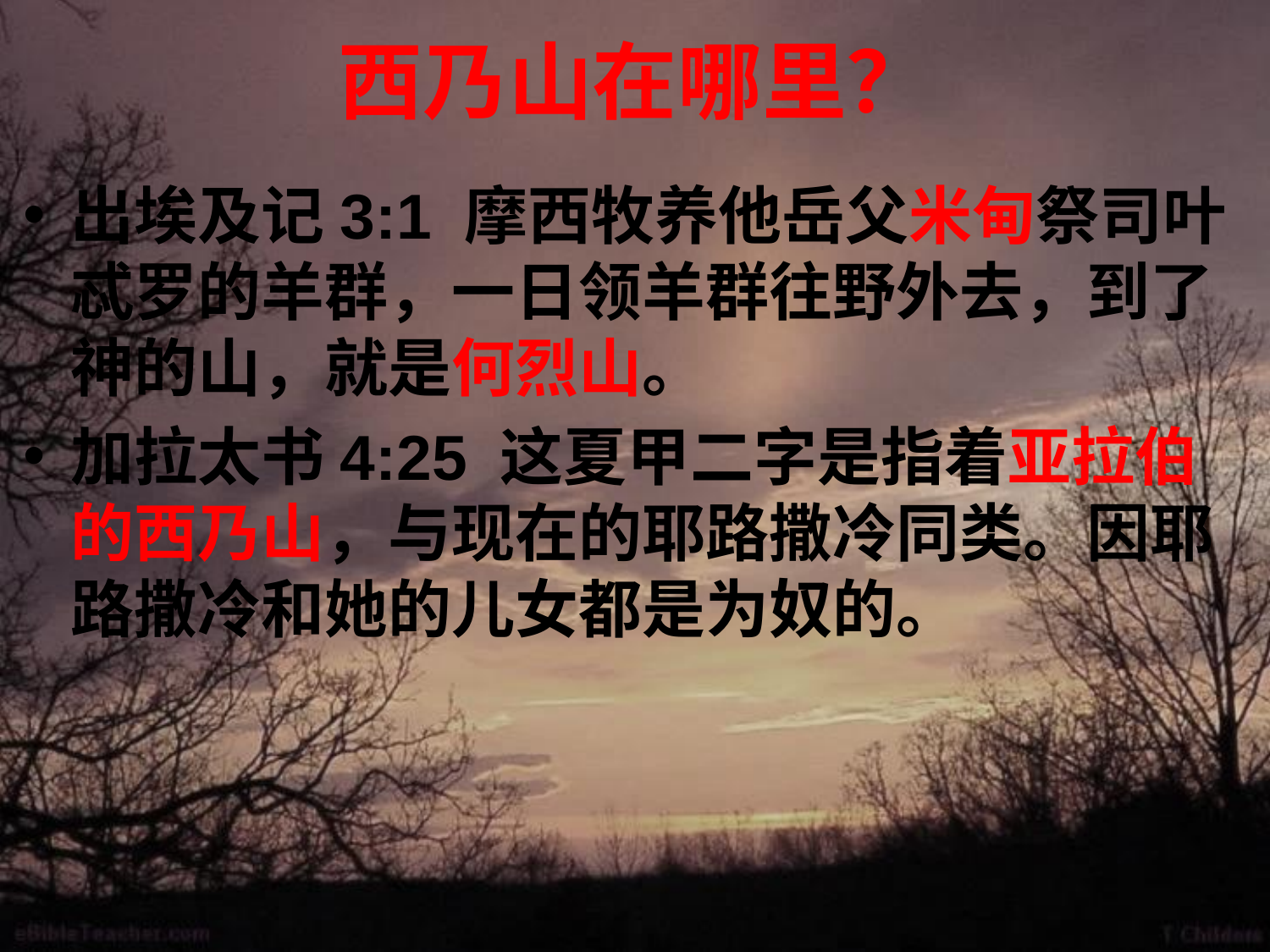

# 西乃山在哪里？
出埃及记3:1 摩西牧养他岳父米甸祭司叶忒罗的羊群，一日领羊群往野外去，到了神的山，就是何烈山。
加拉太书4:25 这夏甲二字是指着亚拉伯的西乃山，与现在的耶路撒冷同类。因耶路撒冷和她的儿女都是为奴的。